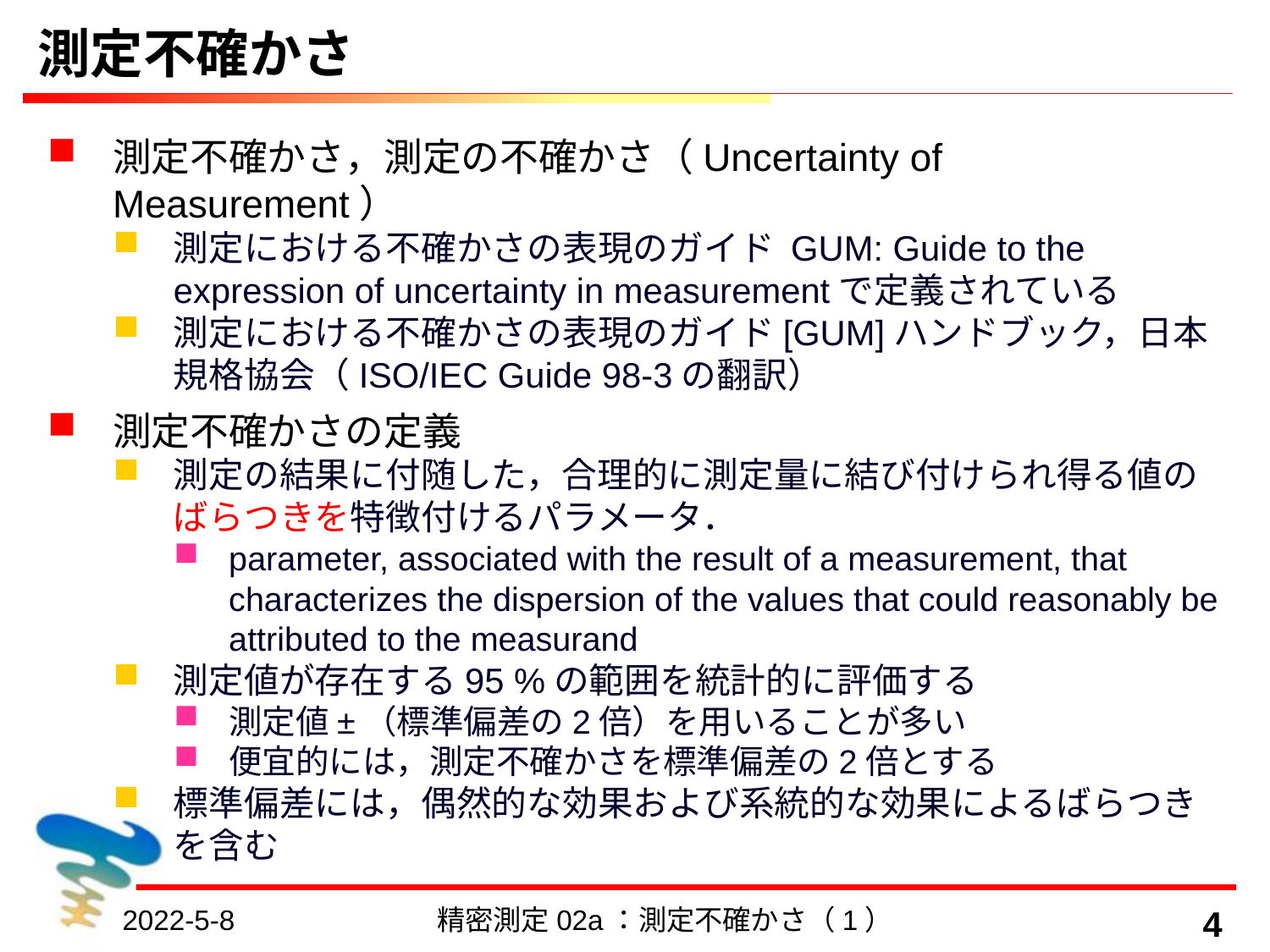

# 測定不確かさ
測定不確かさ，測定の不確かさ（Uncertainty of Measurement）
測定における不確かさの表現のガイド GUM: Guide to the expression of uncertainty in measurementで定義されている
測定における不確かさの表現のガイド[GUM]ハンドブック，日本規格協会（ISO/IEC Guide 98-3の翻訳）
測定不確かさの定義
測定の結果に付随した，合理的に測定量に結び付けられ得る値のばらつきを特徴付けるパラメータ．
parameter, associated with the result of a measurement, that characterizes the dispersion of the values that could reasonably be attributed to the measurand
測定値が存在する95 %の範囲を統計的に評価する
測定値±（標準偏差の2倍）を用いることが多い
便宜的には，測定不確かさを標準偏差の2倍とする
標準偏差には，偶然的な効果および系統的な効果によるばらつきを含む
2022-5-8
精密測定02a：測定不確かさ（1）
4